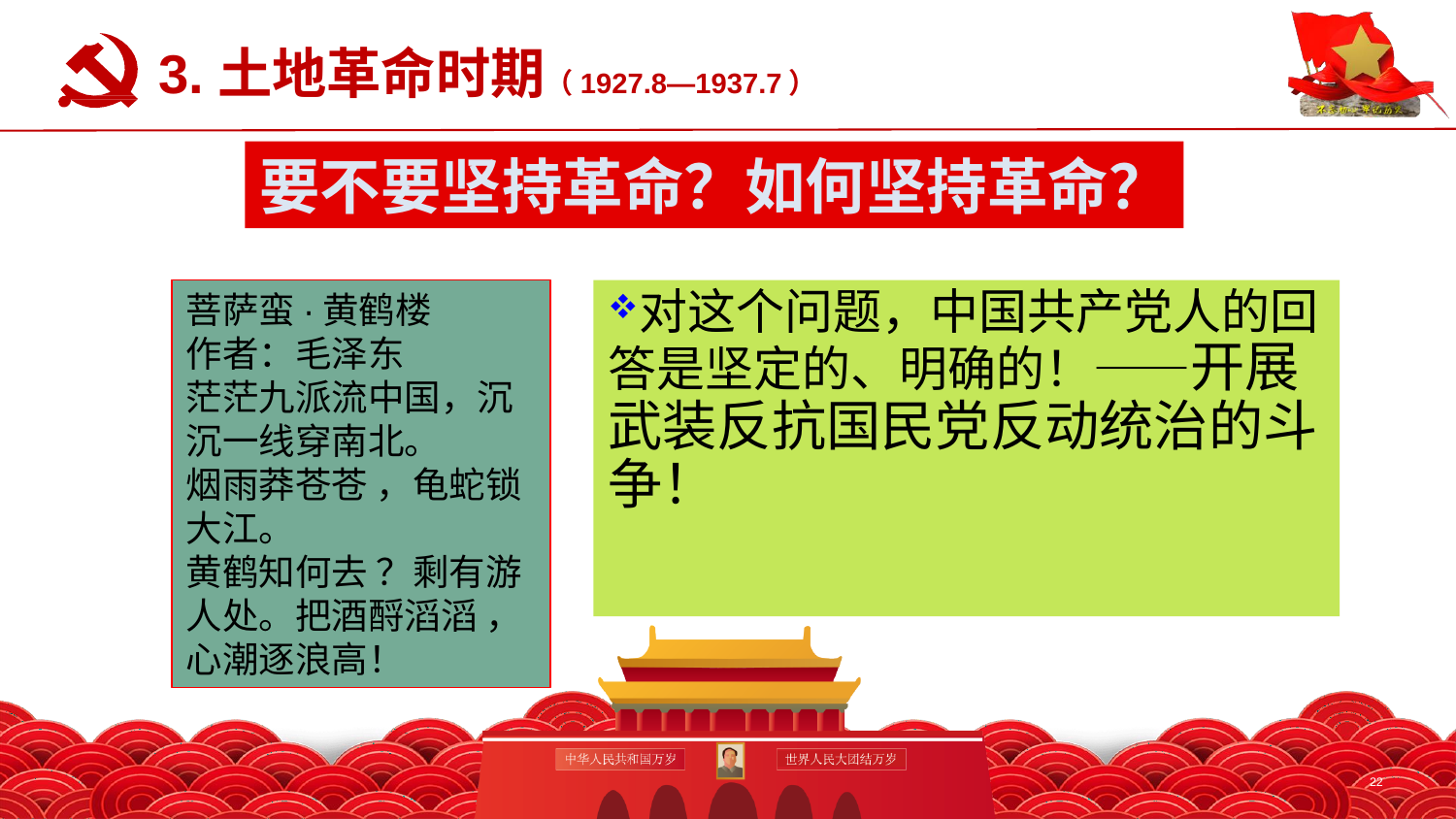

# 3.土地革命时期（1927.8—1937.7）

要不要坚持革命？如何坚持革命？
对这个问题，中国共产党人的回答是坚定的、明确的！——开展武装反抗国民党反动统治的斗争！

菩萨蛮·黄鹤楼
作者：毛泽东
茫茫九派流中国，沉沉一线穿南北。
烟雨莽苍苍 ，龟蛇锁大江。
黄鹤知何去 ？剩有游人处。把酒酹滔滔 ，心潮逐浪高！
22